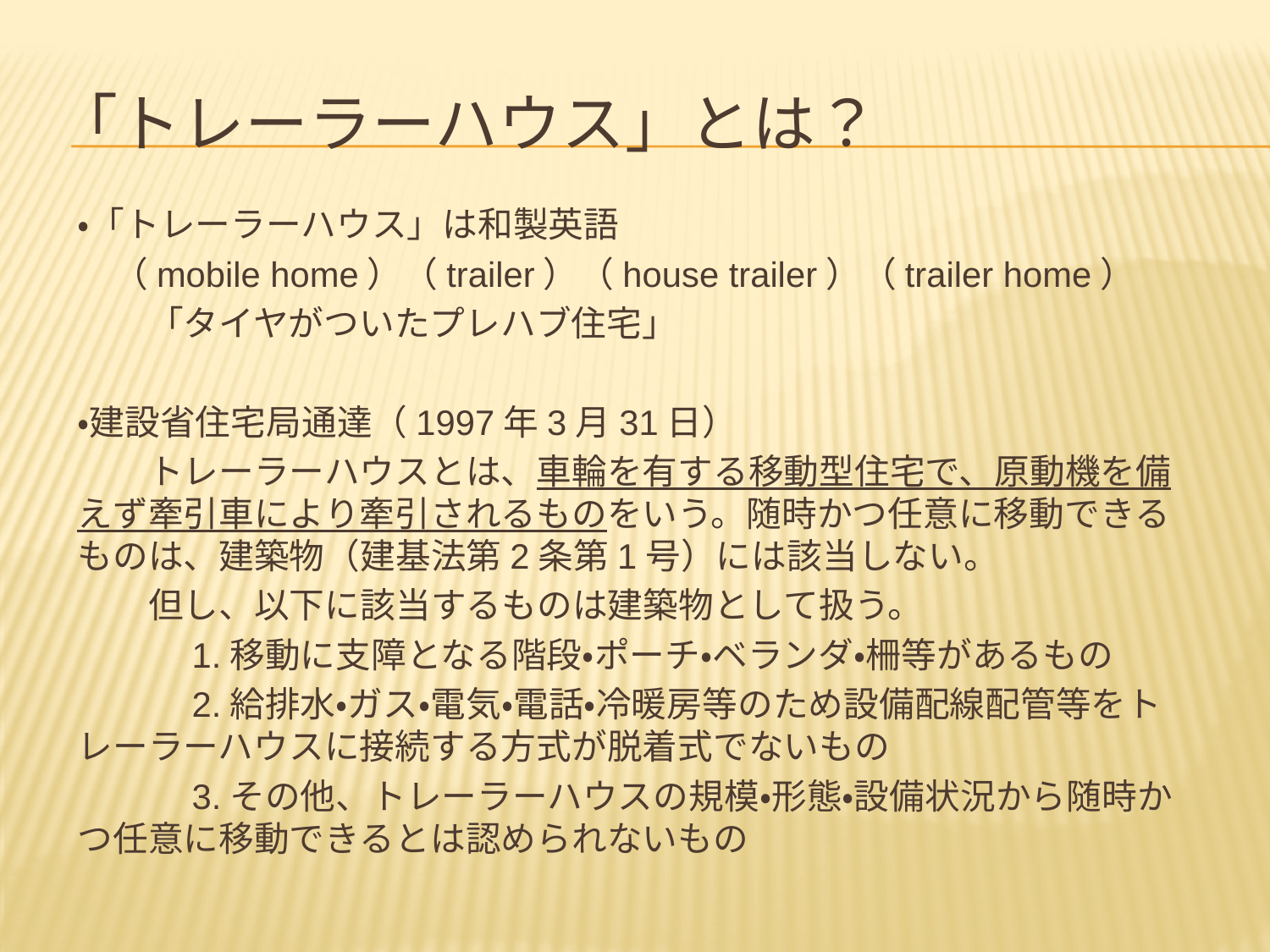

# 「トレーラーハウス」とは？
・「トレーラーハウス」は和製英語
　（mobile home）（trailer）（house trailer）（trailer home）
　　「タイヤがついたプレハブ住宅」

・建設省住宅局通達（1997年3月31日）
　　トレーラーハウスとは、車輪を有する移動型住宅で、原動機を備えず牽引車により牽引されるものをいう。随時かつ任意に移動できるものは、建築物（建基法第2条第1号）には該当しない。
　　但し、以下に該当するものは建築物として扱う。
　　　1.移動に支障となる階段・ポーチ・ベランダ・柵等があるもの
　　　2.給排水・ガス・電気・電話・冷暖房等のため設備配線配管等をトレーラーハウスに接続する方式が脱着式でないもの
　　　3.その他、トレーラーハウスの規模・形態・設備状況から随時かつ任意に移動できるとは認められないもの